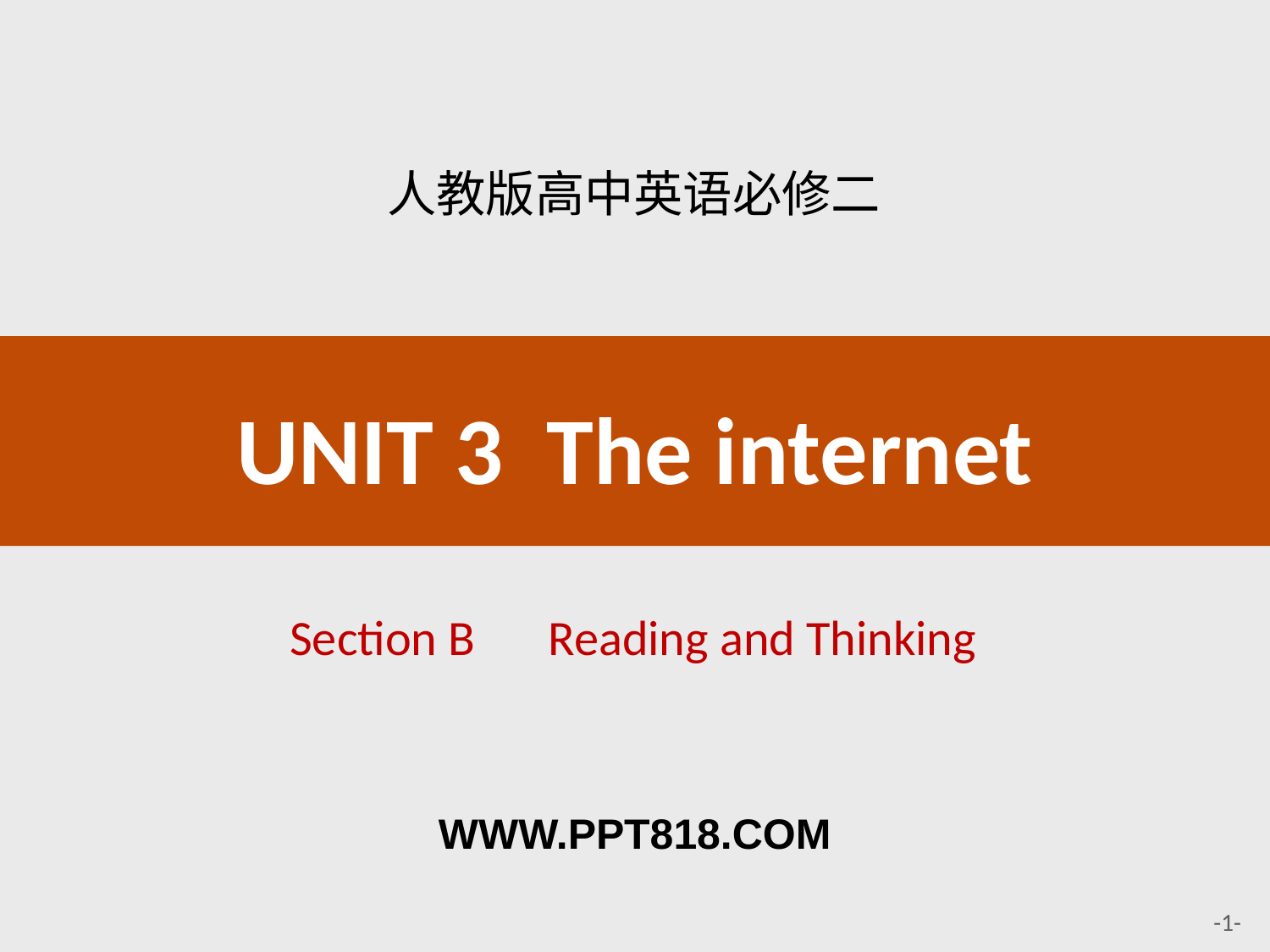

人教版高中英语必修二
UNIT 3  The internet
# Section B　Reading and Thinking
WWW.PPT818.COM